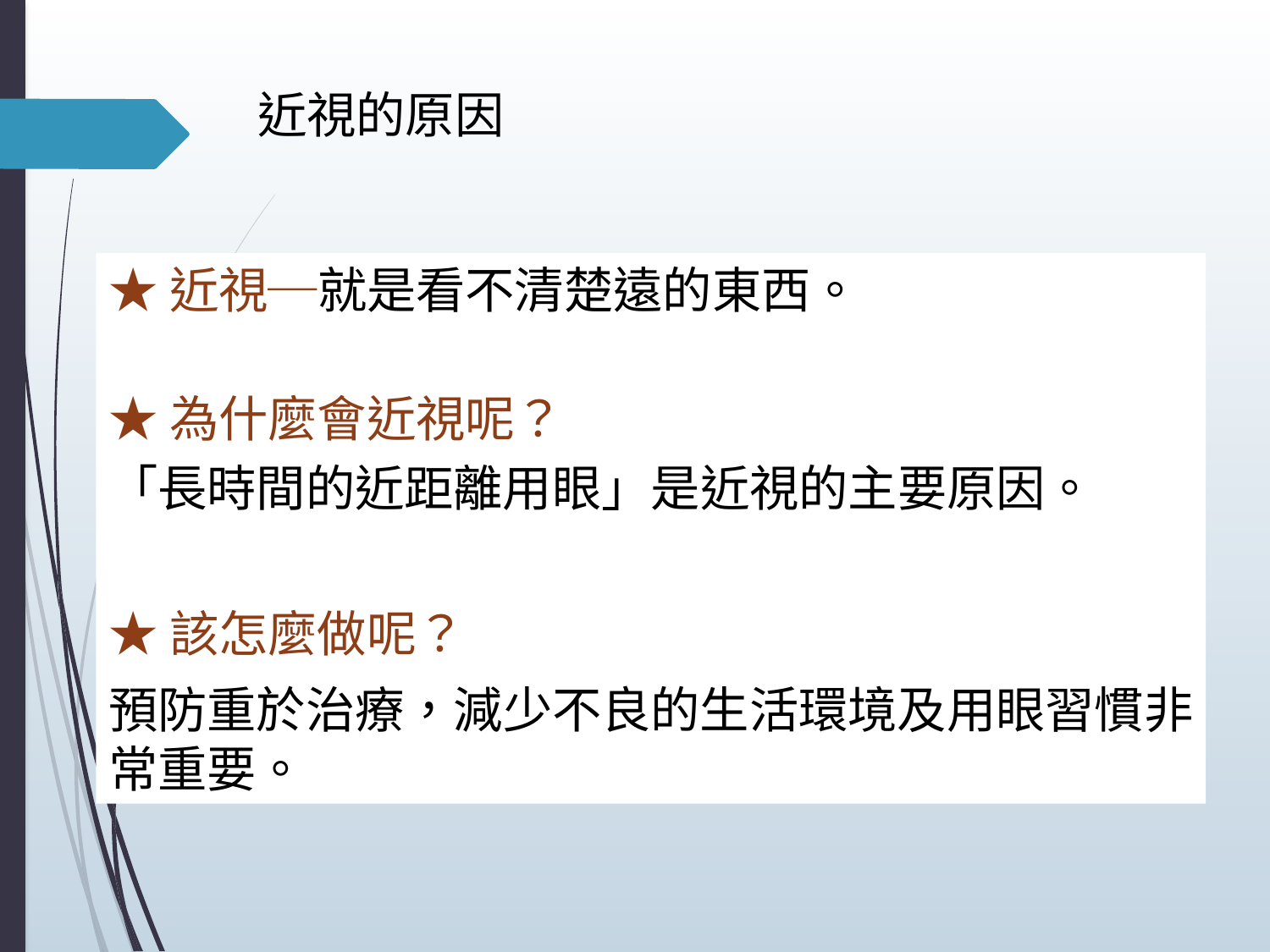

# 近視的原因
★近視─就是看不清楚遠的東西。

★為什麼會近視呢？
「長時間的近距離用眼」是近視的主要原因。

★該怎麼做呢？
預防重於治療，減少不良的生活環境及用眼習慣非常重要。